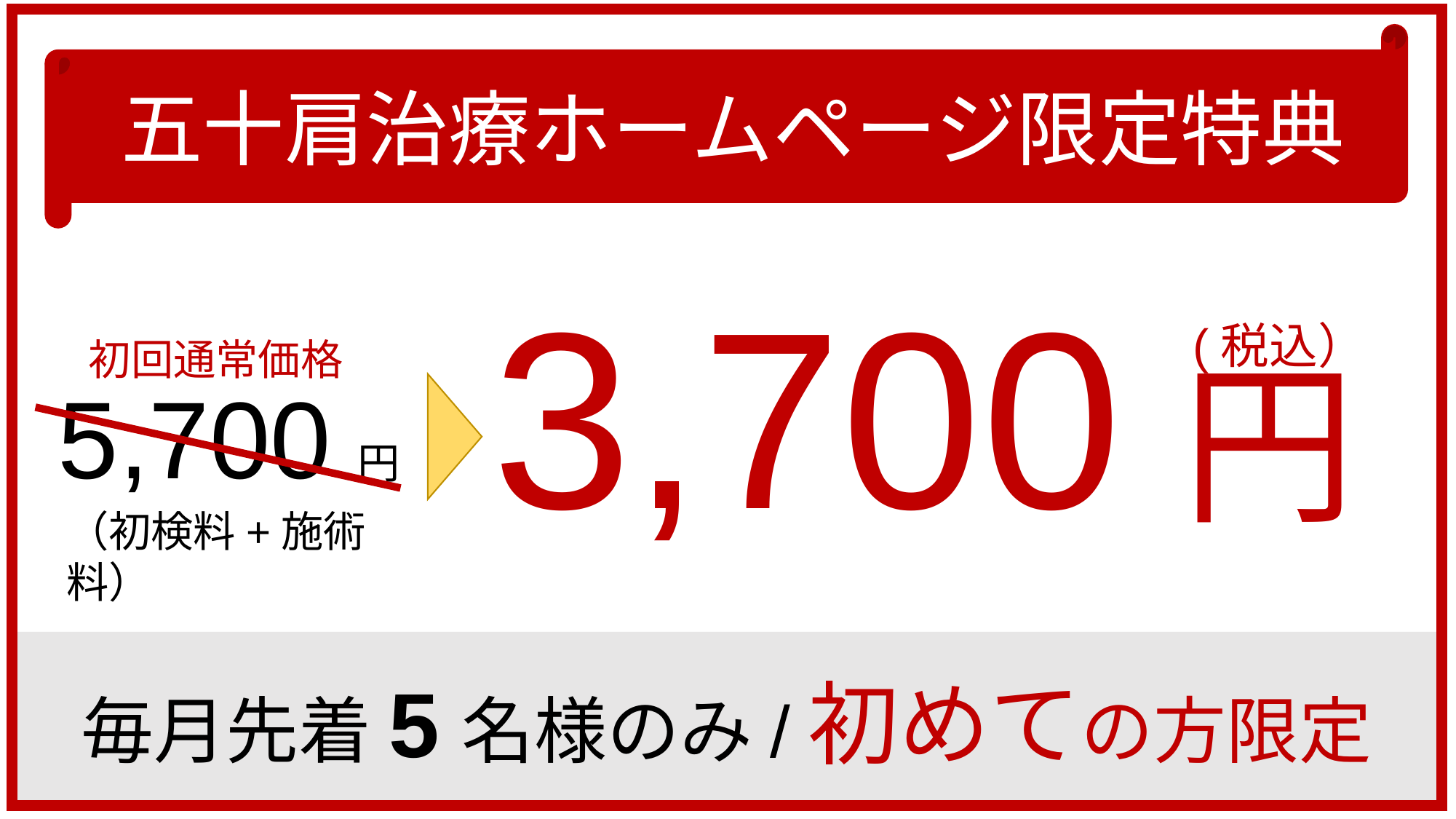

五十肩治療ホームページ限定特典
3,700円
(税込）
初回通常価格
5,700円

（初検料+施術料）
毎月先着5名様のみ/初めての方限定